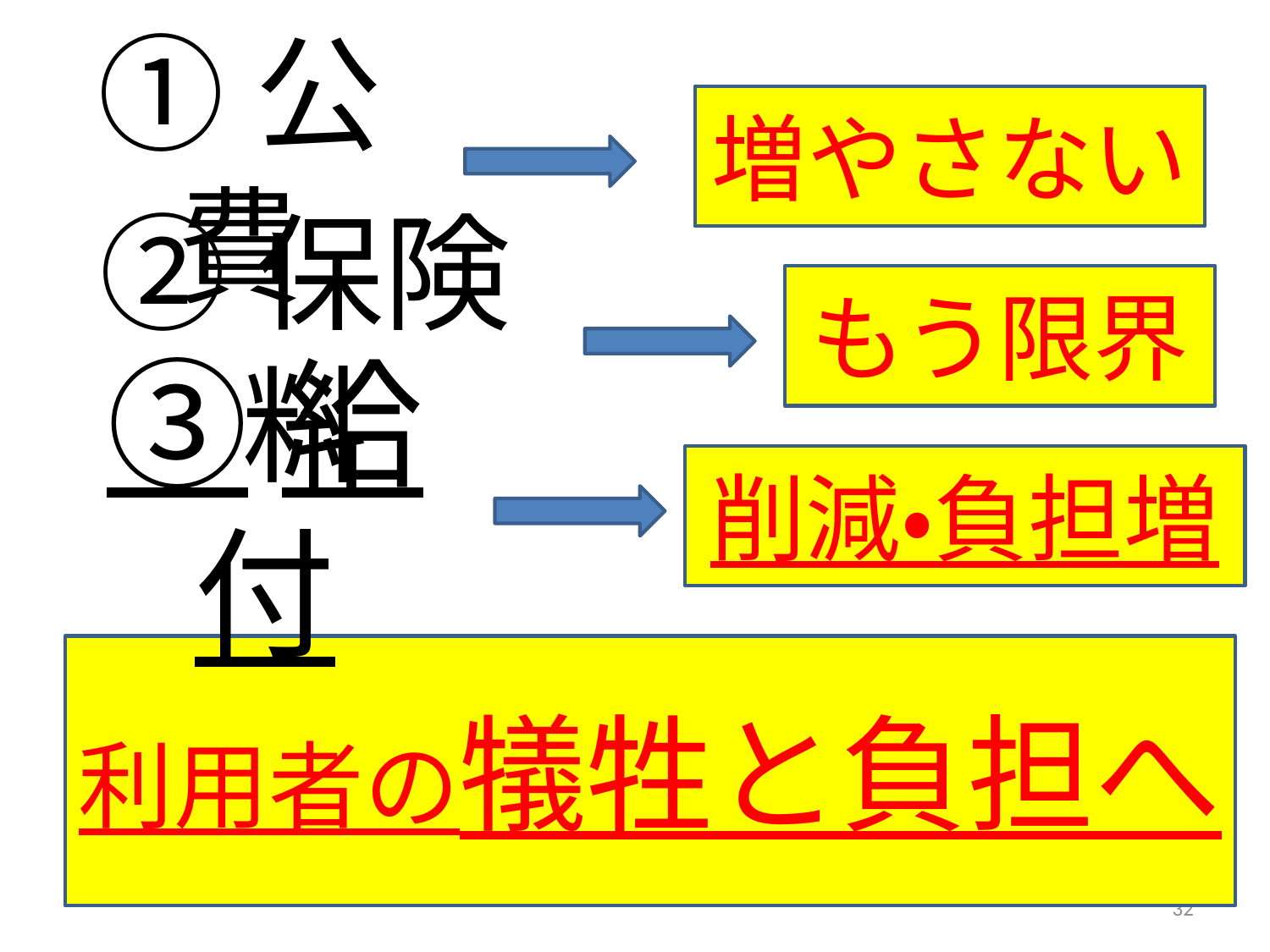

①公費
#
増やさない

②保険料
もう限界

③給付
削減・負担増

利用者の犠牲と負担へ
32